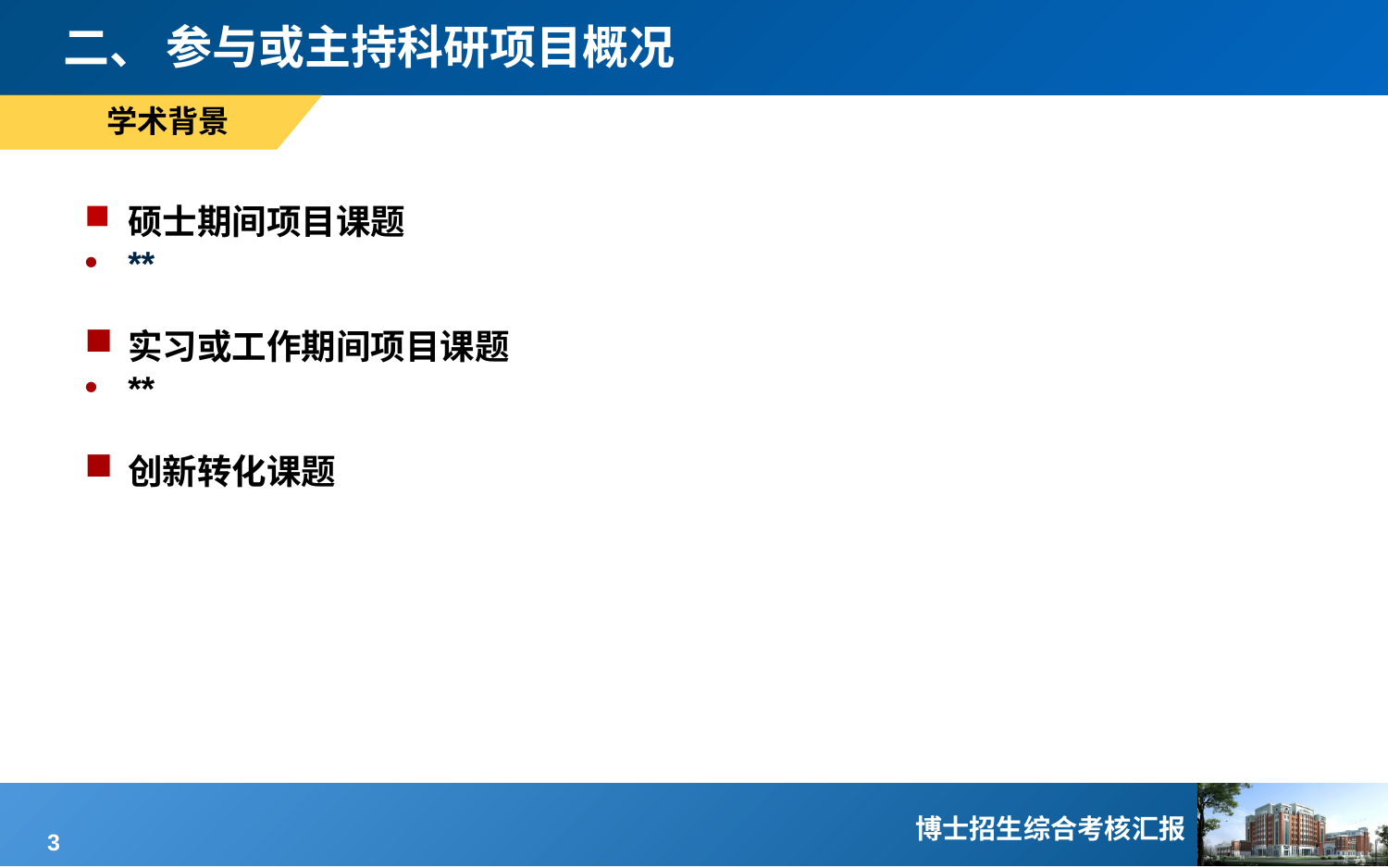

# 二、 参与或主持科研项目概况
 学术背景
硕士期间项目课题
**

实习或工作期间项目课题
**

创新转化课题